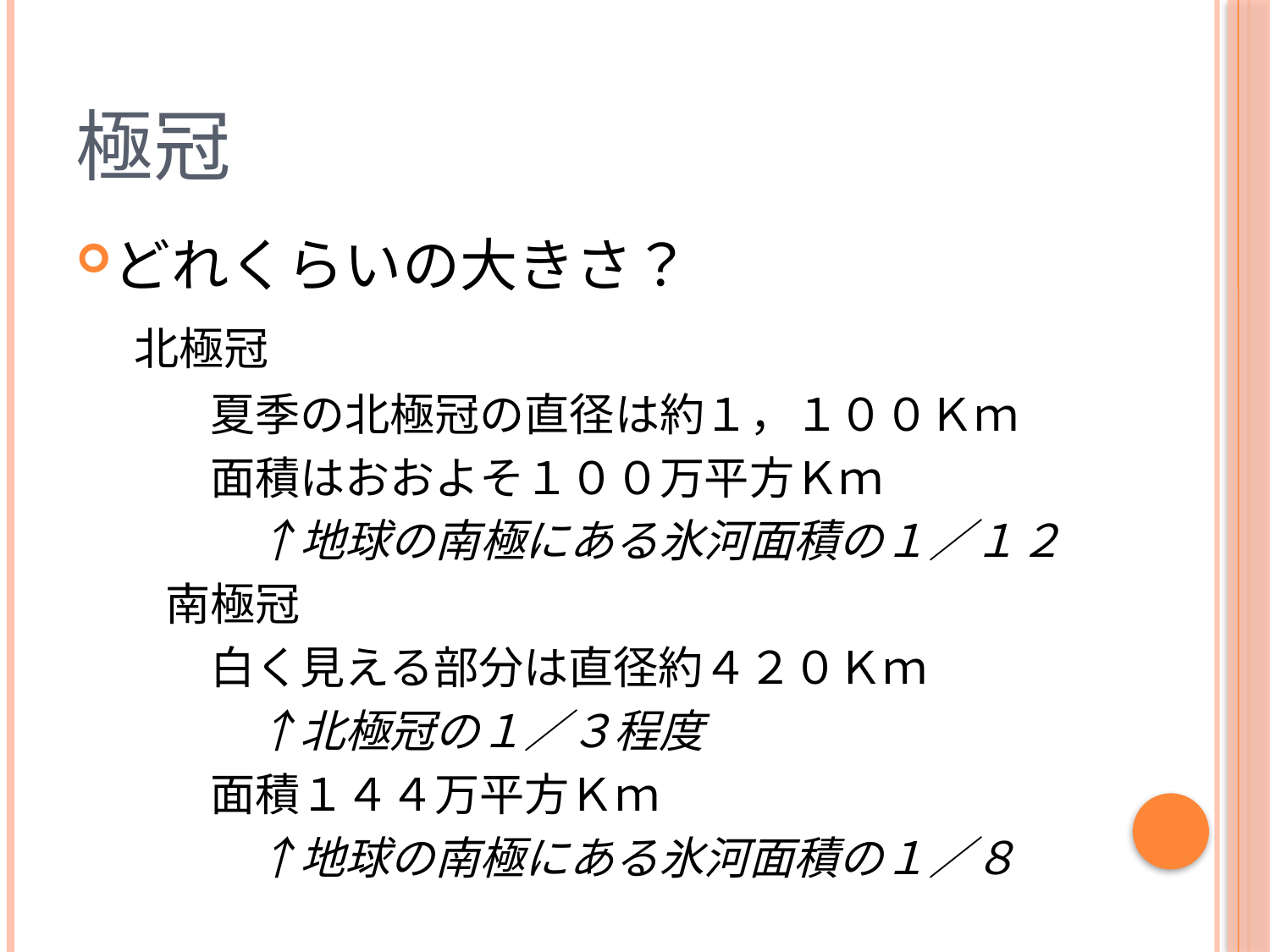

# 極冠
どれくらいの大きさ？
　北極冠
　　　夏季の北極冠の直径は約１，１００Ｋｍ
　　　面積はおおよそ１００万平方Ｋｍ
　　　　↑地球の南極にある氷河面積の１／１２
　　南極冠
　　　白く見える部分は直径約４２０Ｋｍ
　　　　↑北極冠の１／３程度
　　　面積１４４万平方Ｋｍ
　　　　↑地球の南極にある氷河面積の１／８